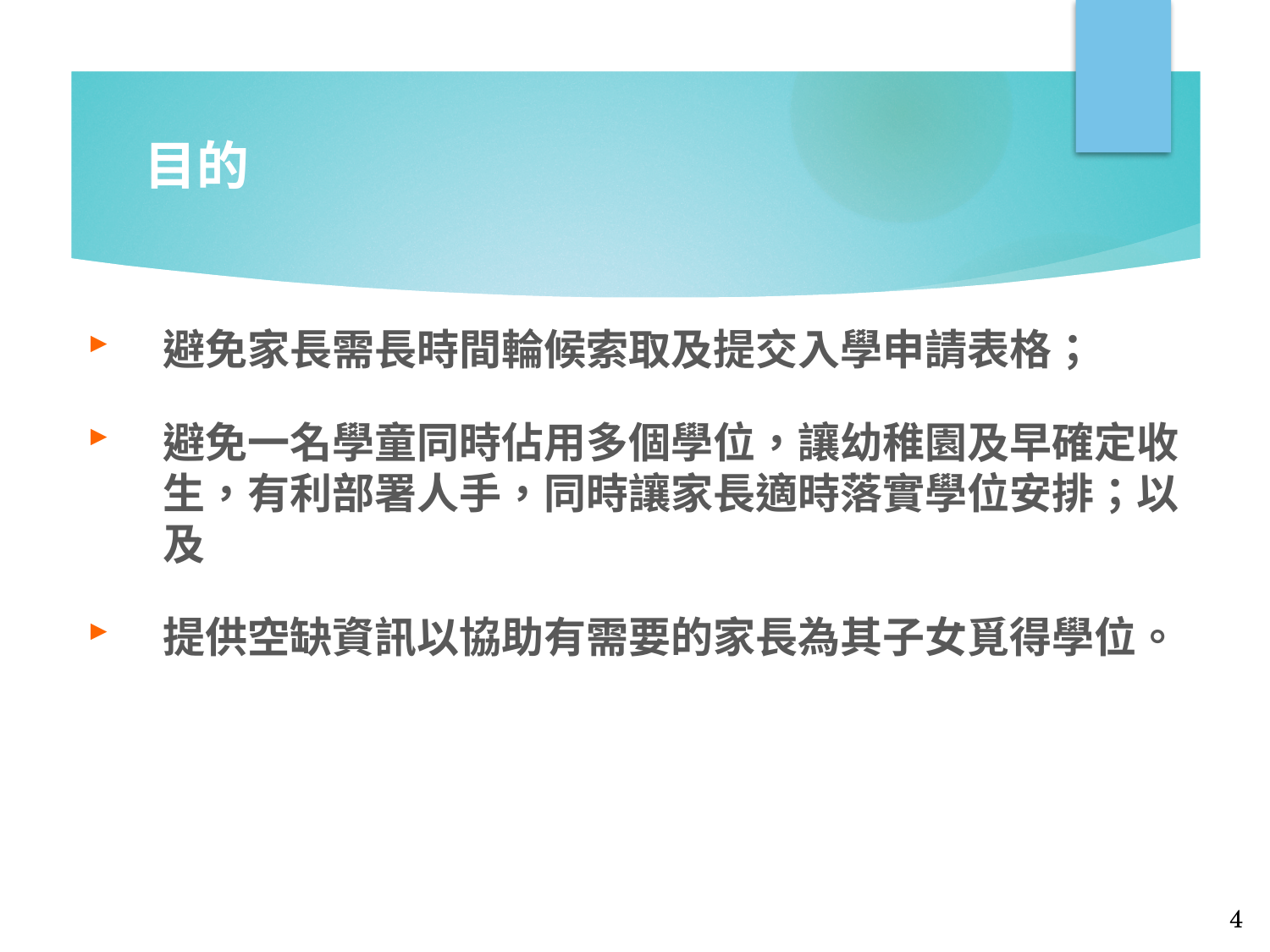

# 目的
避免家長需長時間輪候索取及提交入學申請表格；
避免一名學童同時佔用多個學位，讓幼稚園及早確定收生，有利部署人手，同時讓家長適時落實學位安排；以及
提供空缺資訊以協助有需要的家長為其子女覓得學位。
4